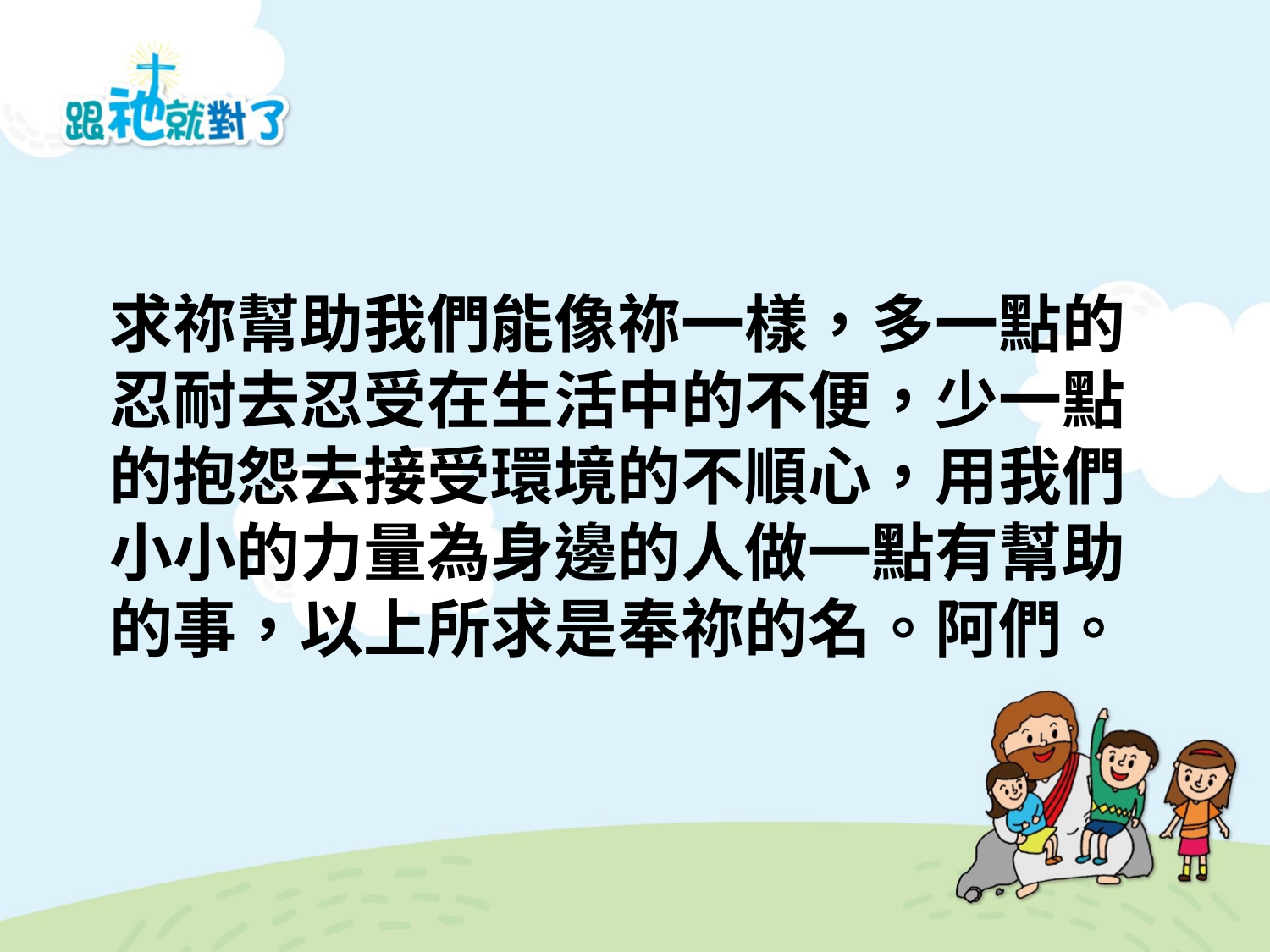

求祢幫助我們能像祢一樣，多一點的忍耐去忍受在生活中的不便，少一點的抱怨去接受環境的不順心，用我們小小的力量為身邊的人做一點有幫助的事，以上所求是奉祢的名。阿們。